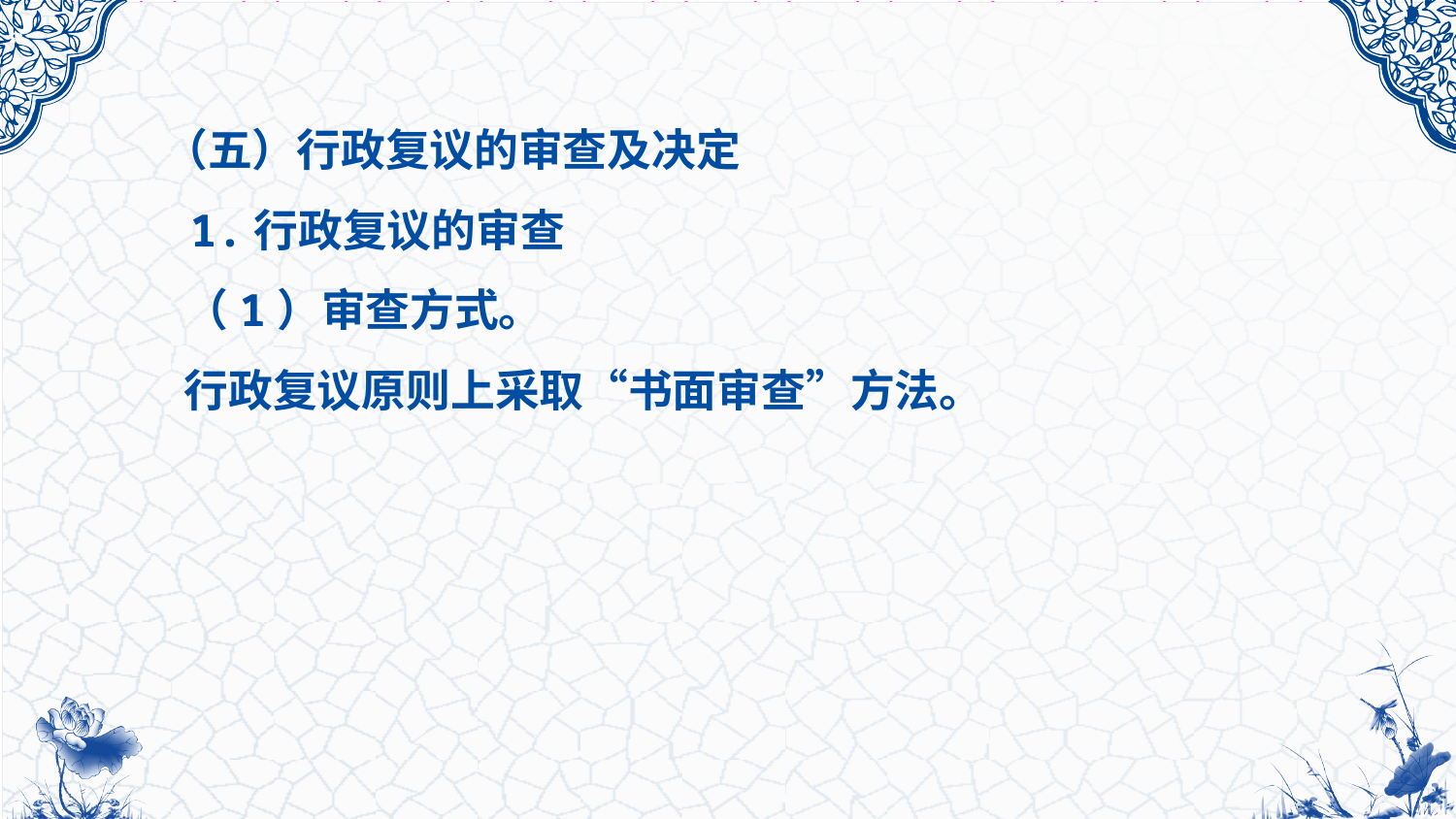

（五）行政复议的审查及决定
 1.行政复议的审查
 （1）审查方式。
 行政复议原则上采取“书面审查”方法。